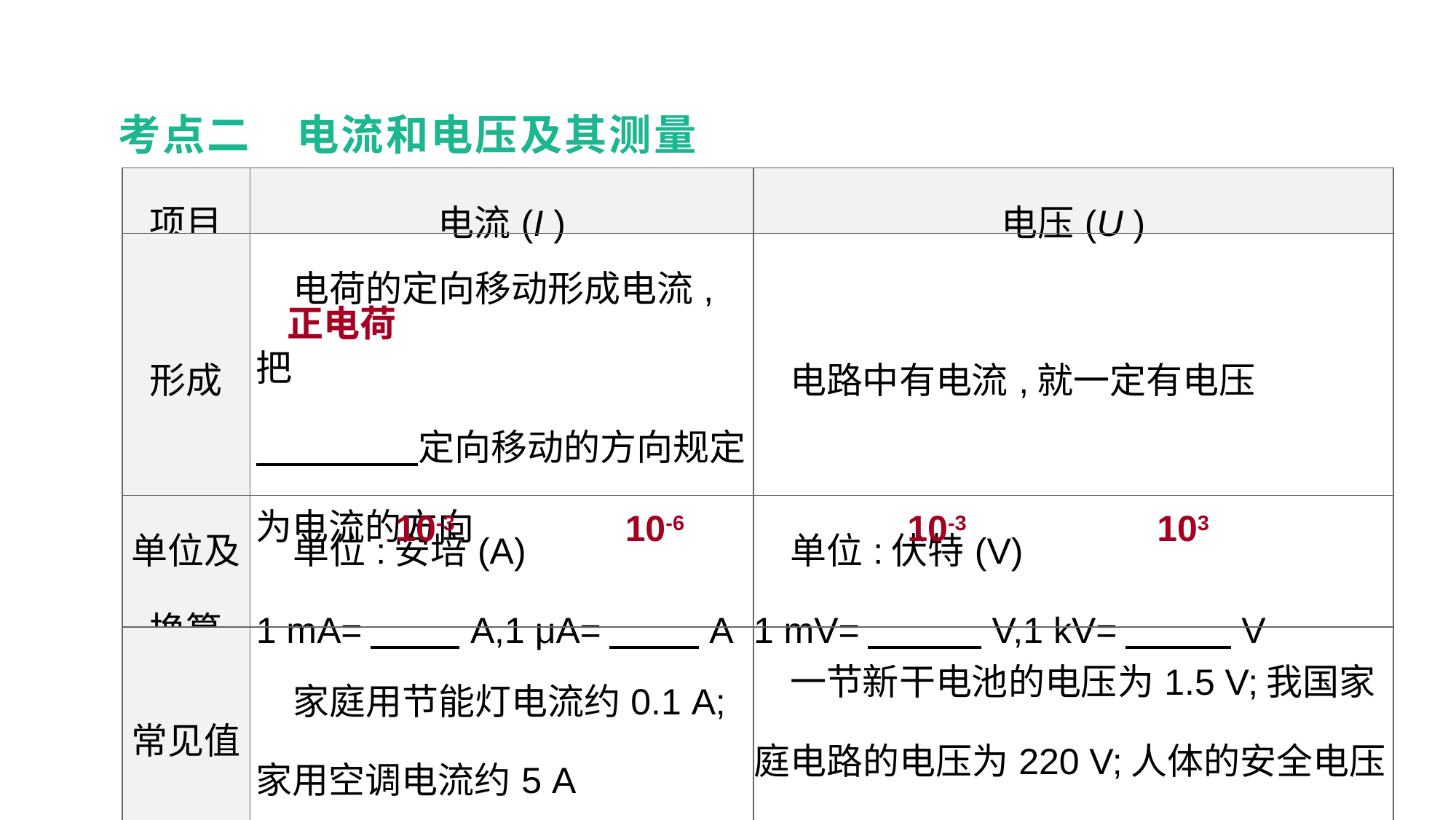

考点二　电流和电压及其测量
| 项目 | 电流(I ) | 电压(U ) |
| --- | --- | --- |
| 形成 | 电荷的定向移动形成电流,把 　　 　　定向移动的方向规定为电流的方向 | 电路中有电流,就一定有电压 |
| 单位及 换算 | 单位:安培(A) 1 mA=　 　A,1 μA=　 　A | 单位:伏特(V) 1 mV=　 　V,1 kV=　 　V |
| 常见值 | 家庭用节能灯电流约0.1 A;家用空调电流约5 A | 一节新干电池的电压为1.5 V;我国家庭电路的电压为220 V;人体的安全电压不高于36 V |
正电荷
10-3
10-6
10-3
103